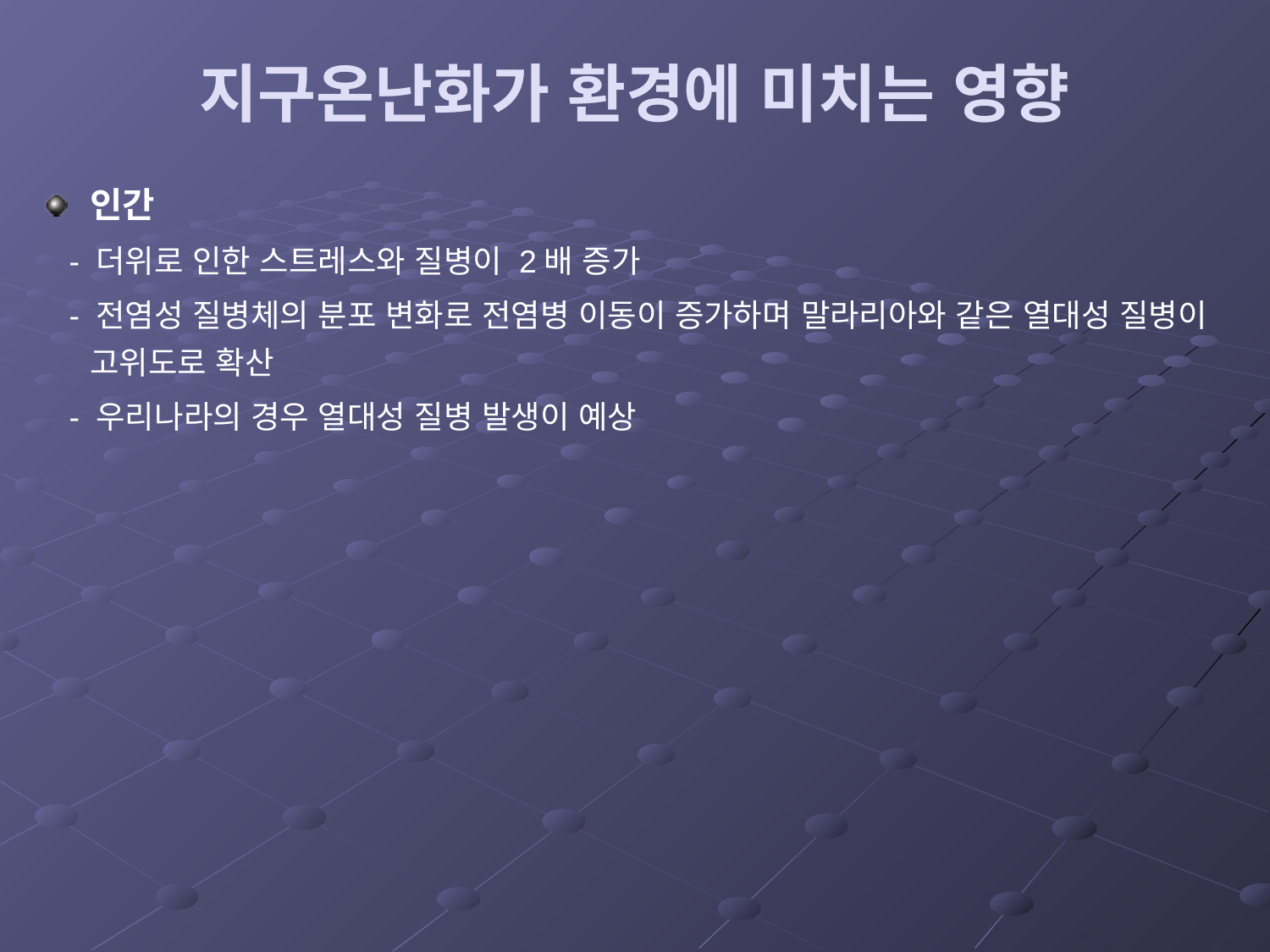

# 지구온난화가 환경에 미치는 영향
인간
   - 더위로 인한 스트레스와 질병이 2배 증가
   - 전염성 질병체의 분포 변화로 전염병 이동이 증가하며 말라리아와 같은 열대성 질병이 고위도로 확산
   - 우리나라의 경우 열대성 질병 발생이 예상